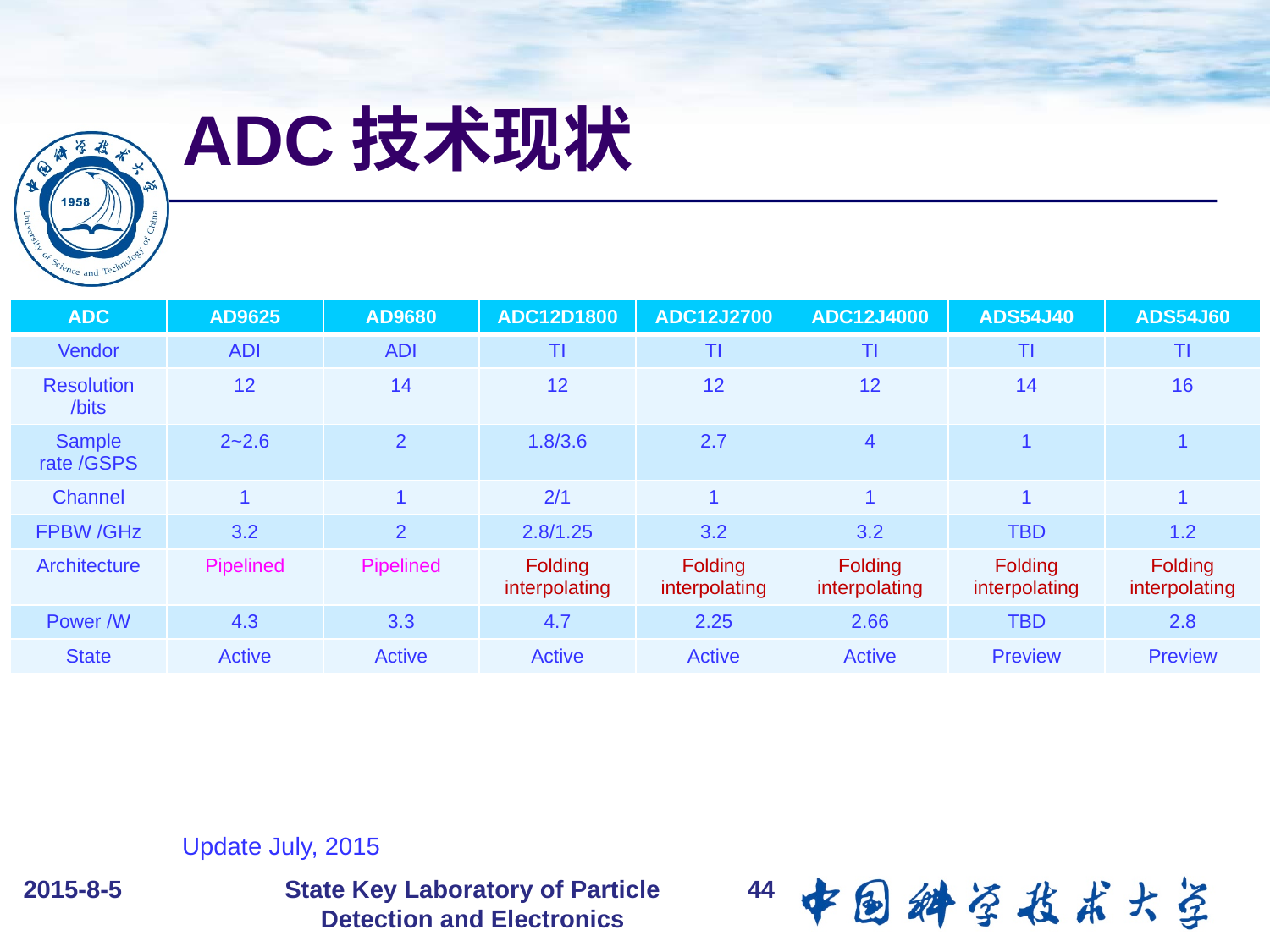

# ADC技术现状
| ADC | AD9625 | AD9680 | ADC12D1800 | ADC12J2700 | ADC12J4000 | ADS54J40 | ADS54J60 |
| --- | --- | --- | --- | --- | --- | --- | --- |
| Vendor | ADI | ADI | TI | TI | TI | TI | TI |
| Resolution /bits | 12 | 14 | 12 | 12 | 12 | 14 | 16 |
| Sample rate /GSPS | 2~2.6 | 2 | 1.8/3.6 | 2.7 | 4 | 1 | 1 |
| Channel | 1 | 1 | 2/1 | 1 | 1 | 1 | 1 |
| FPBW /GHz | 3.2 | 2 | 2.8/1.25 | 3.2 | 3.2 | TBD | 1.2 |
| Architecture | Pipelined | Pipelined | Folding interpolating | Folding interpolating | Folding interpolating | Folding interpolating | Folding interpolating |
| Power /W | 4.3 | 3.3 | 4.7 | 2.25 | 2.66 | TBD | 2.8 |
| State | Active | Active | Active | Active | Active | Preview | Preview |
Update July, 2015
2015-8-5
44
State Key Laboratory of Particle Detection and Electronics